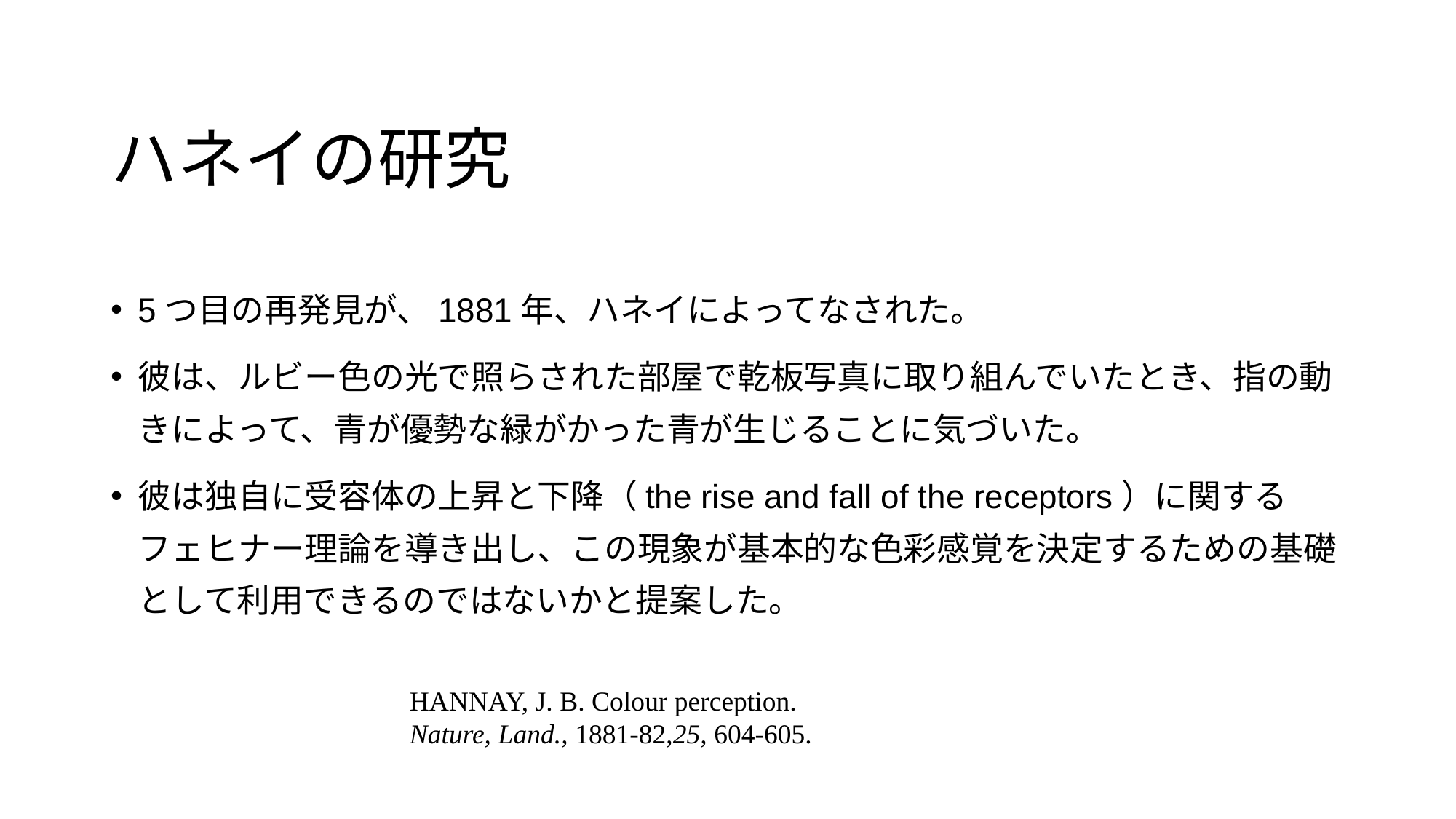

# ハネイの研究
5つ目の再発見が、1881年、ハネイによってなされた。
彼は、ルビー色の光で照らされた部屋で乾板写真に取り組んでいたとき、指の動きによって、青が優勢な緑がかった青が生じることに気づいた。
彼は独自に受容体の上昇と下降（the rise and fall of the receptors）に関するフェヒナー理論を導き出し、この現象が基本的な色彩感覚を決定するための基礎として利用できるのではないかと提案した。
HANNAY, J. B. Colour perception.
Nature, Land., 1881-82,25, 604-605.